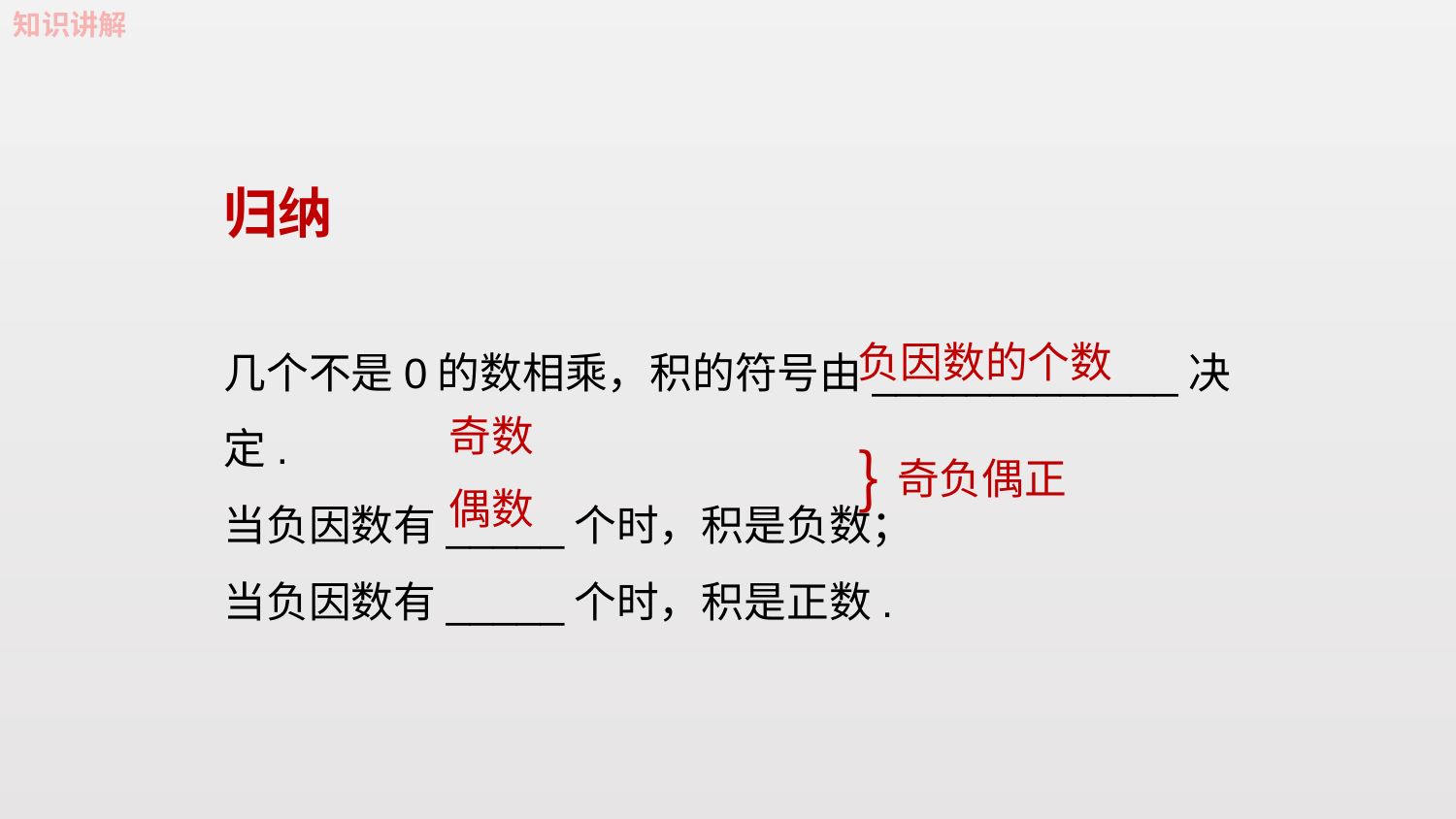

知识讲解
归纳

几个不是0的数相乘，积的符号由_____________决定.
当负因数有_____个时，积是负数；
当负因数有_____个时，积是正数.
负因数的个数
奇数
｝
奇负偶正
偶数